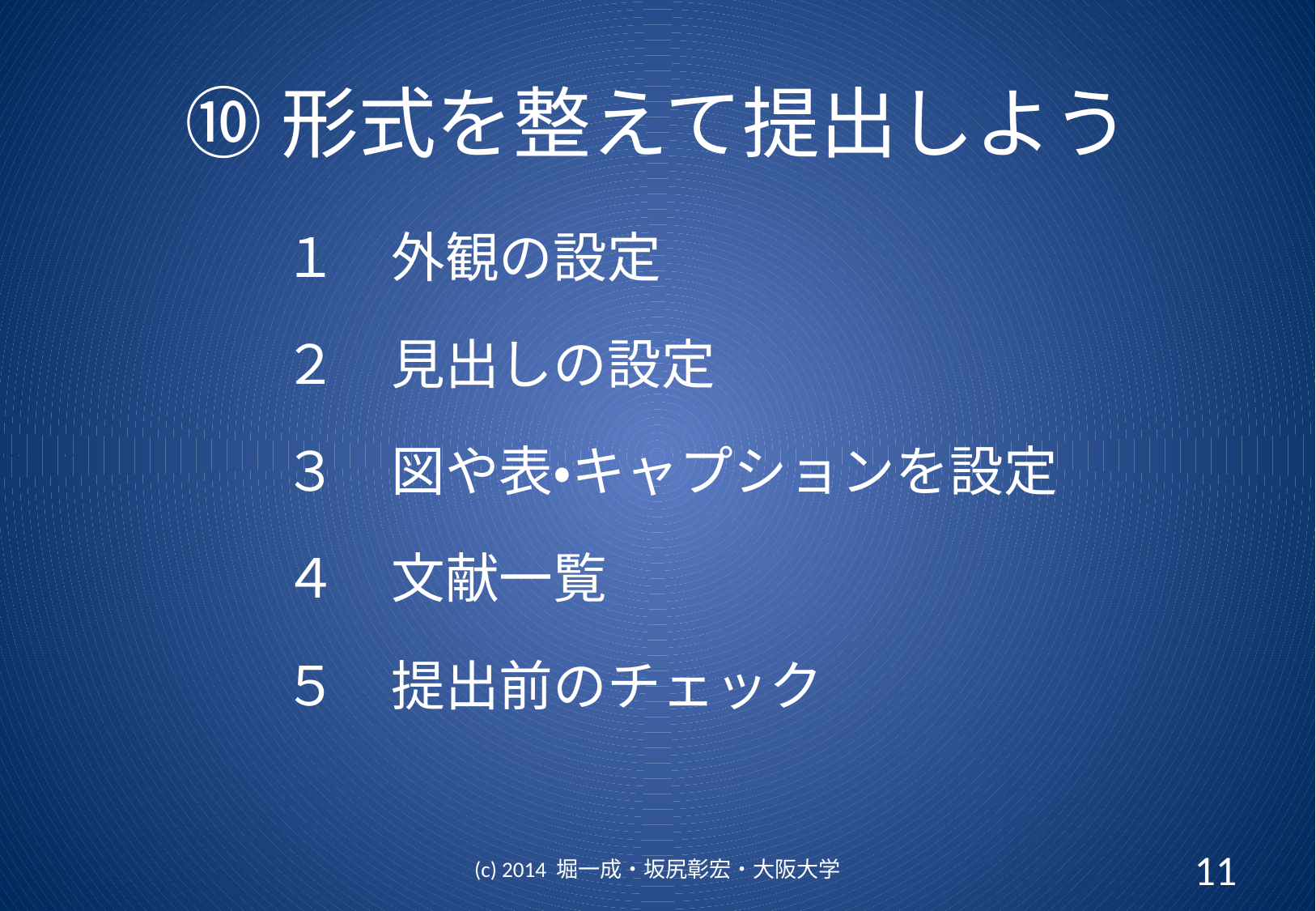

# ⑩形式を整えて提出しよう
１　外観の設定
２　見出しの設定
３　図や表・キャプションを設定
４　文献一覧
５　提出前のチェック
(c) 2014 堀一成・坂尻彰宏・大阪大学
11